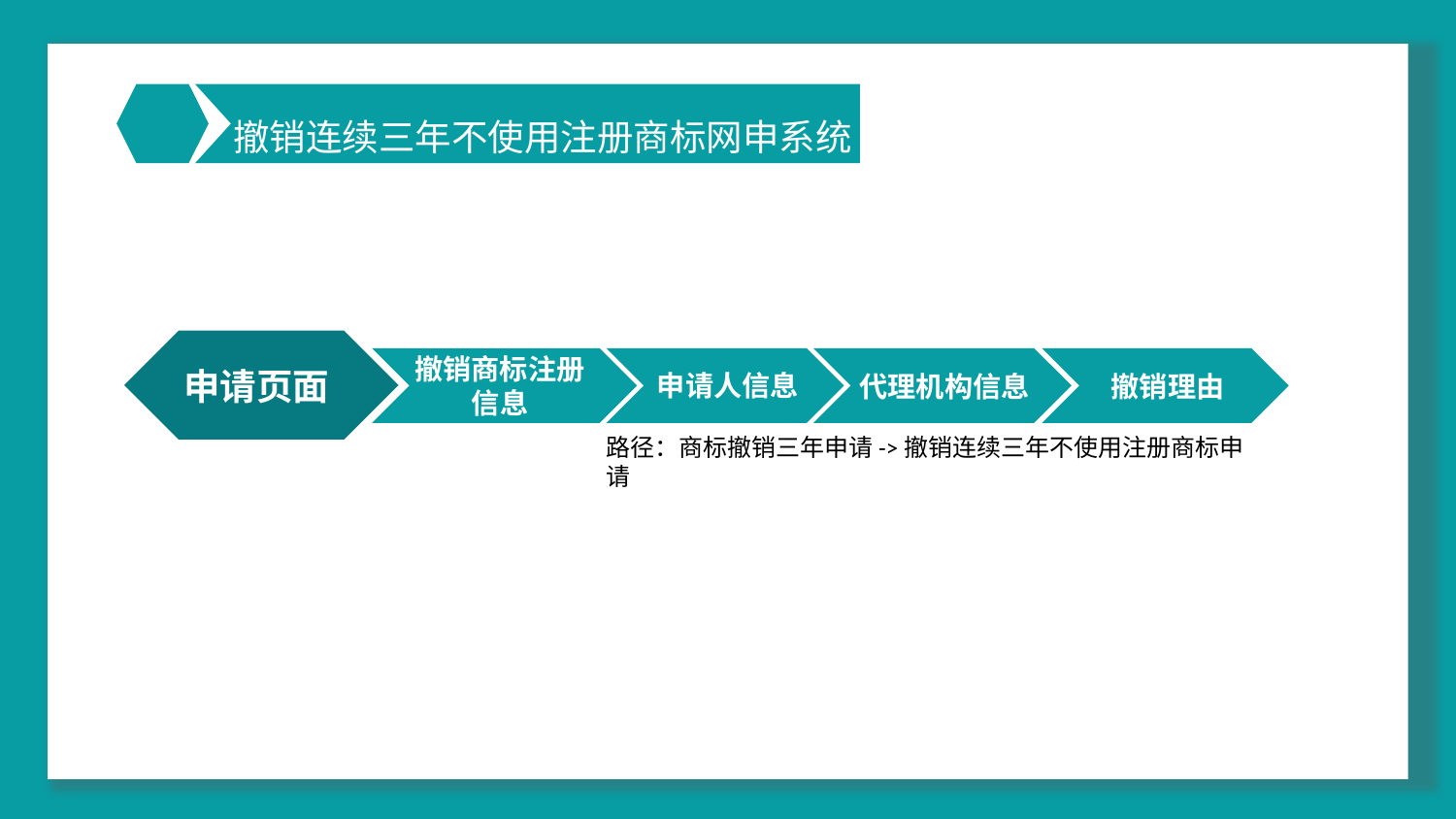

01.综述—文件生命周期理论—内容
撤销连续三年不使用注册商标网申系统

撤销商标注册信息

申请页面
申请人信息
代理机构信息
撤销理由
路径：商标撤销三年申请->撤销连续三年不使用注册商标申请